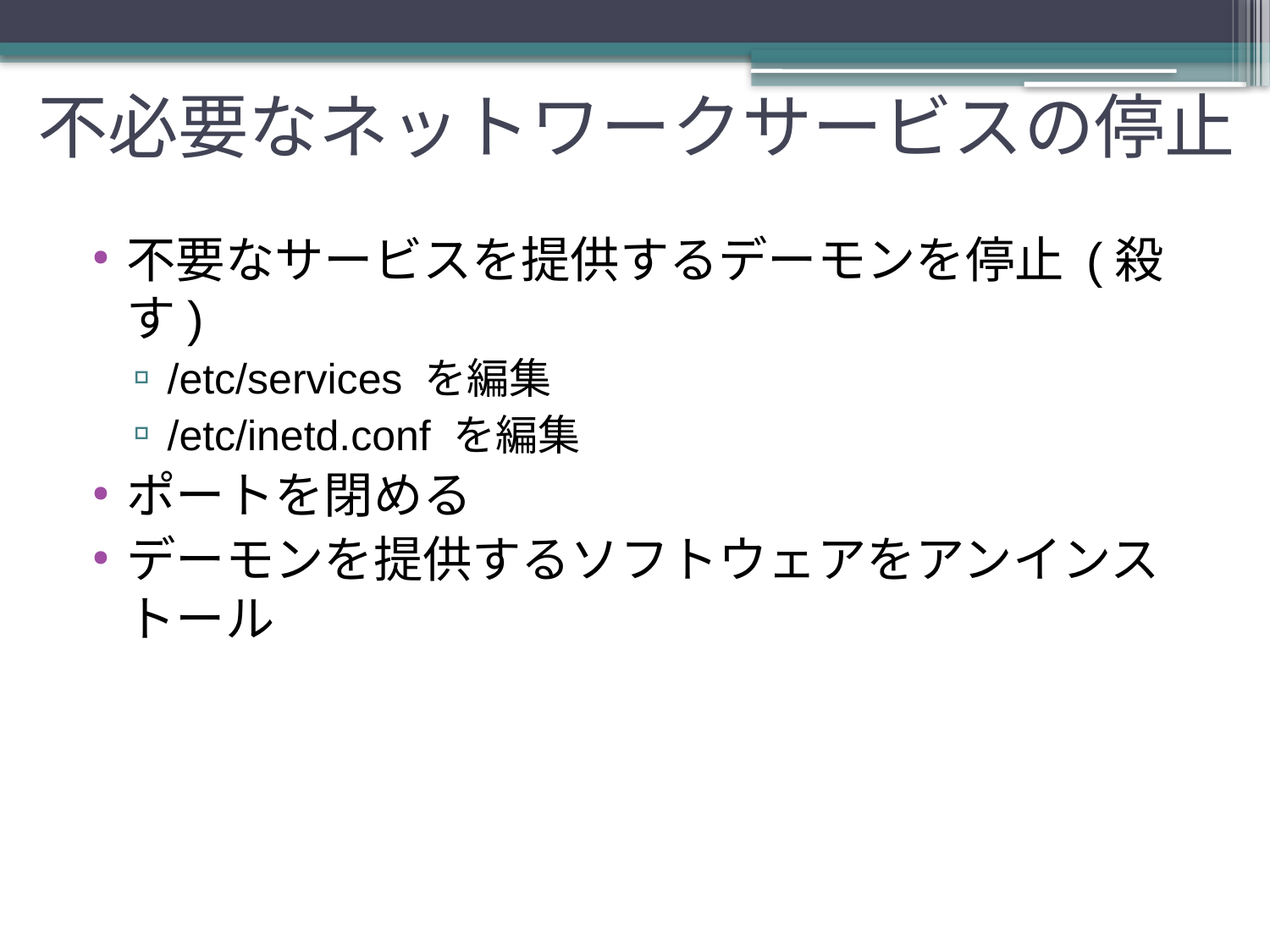

# 不必要なネットワークサービスの停止
不要なサービスを提供するデーモンを停止 (殺す)
/etc/services を編集
/etc/inetd.conf を編集
ポートを閉める
デーモンを提供するソフトウェアをアンインストール